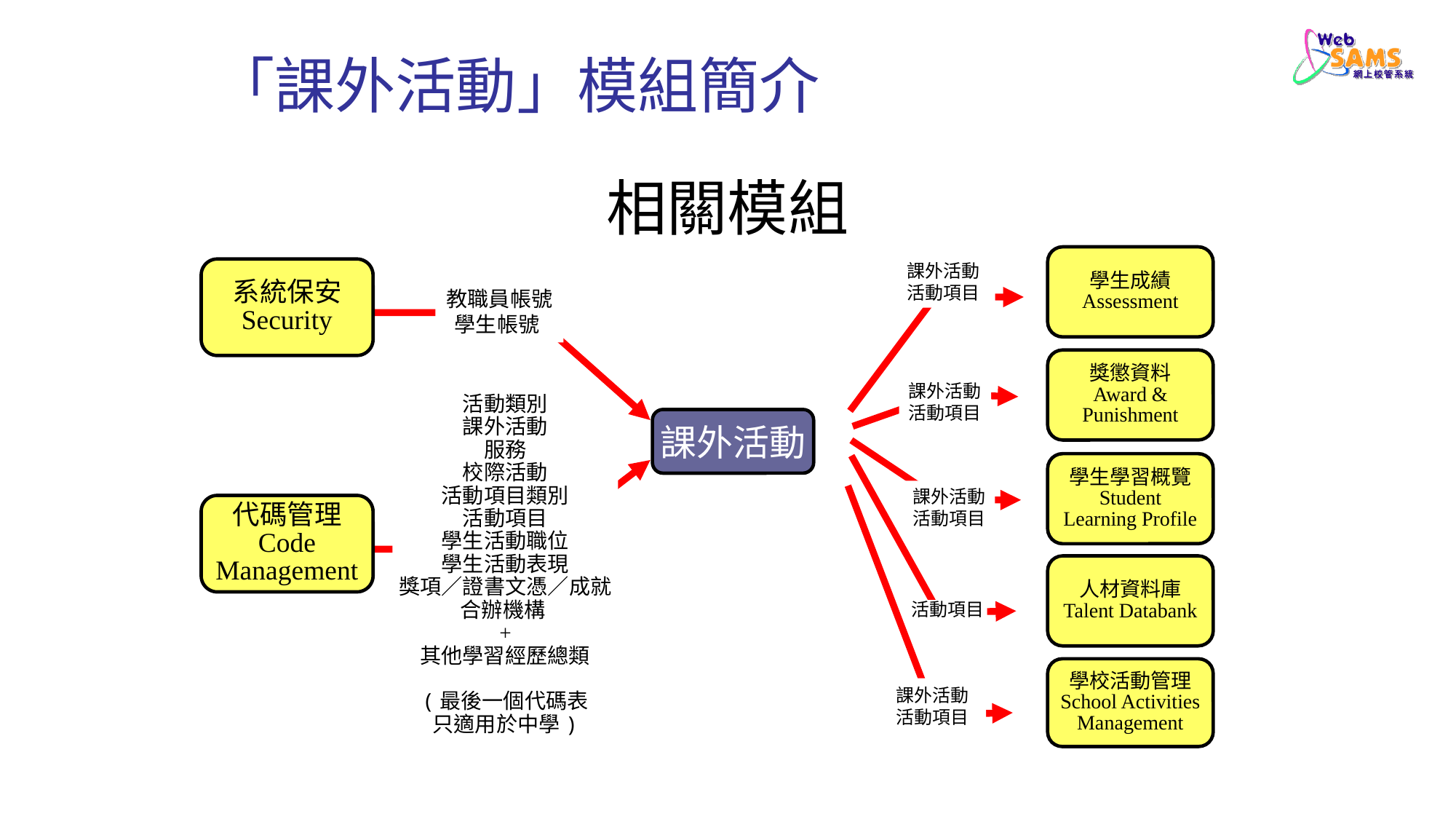

「課外活動」模組簡介
相關模組
學生成績
Assessment
課外活動
活動項目

獎懲資料
Award &
Punishment
課外活動
活動項目

學生學習概覽
Student
Learning Profile
課外活動
活動項目
人材資料庫
Talent Databank
活動項目

學校活動管理
 School Activities
Management
課外活動
活動項目
系統保安
Security
教職員帳號
學生帳號

活動類別
課外活動
服務
校際活動
活動項目類別
活動項目
學生活動職位
學生活動表現
獎項／證書文憑／成就
合辦機構
+
其他學習經歷總類

(最後一個代碼表
只適用於中學)

代碼管理
Code
Management
課外活動